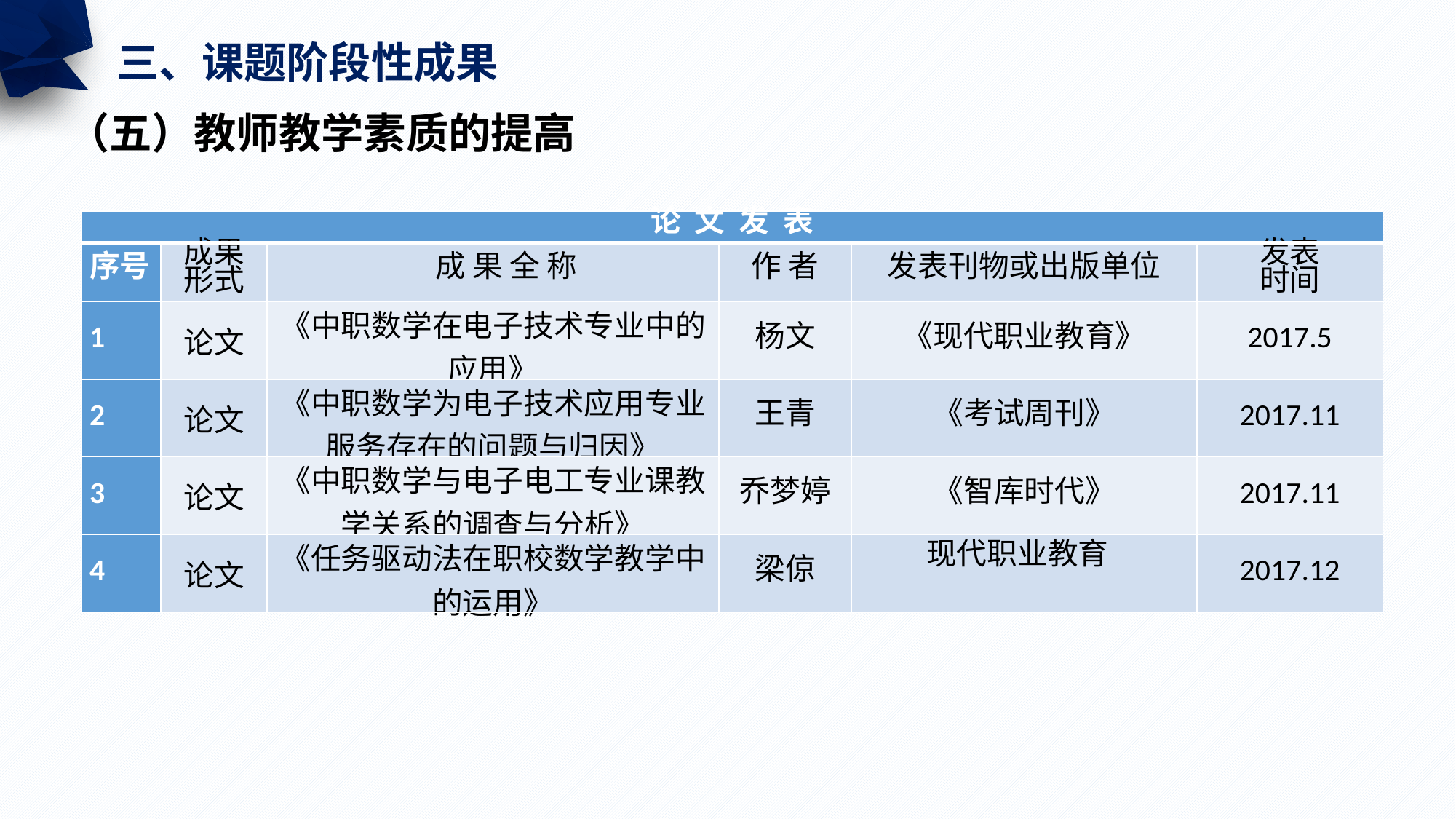

三、课题阶段性成果
（五）教师教学素质的提高
| 论 文 发 表 |  |  |  |  |  |
| --- | --- | --- | --- | --- | --- |
| 序号 | 成果形式 | 成 果 全 称 | 作 者 | 发表刊物或出版单位 | 发表 时间 |
| 1 | 论文 | 《中职数学在电子技术专业中的应用》 | 杨文 | 《现代职业教育》 | 2017.5 |
| 2 | 论文 | 《中职数学为电子技术应用专业服务存在的问题与归因》 | 王青 | 《考试周刊》 | 2017.11 |
| 3 | 论文 | 《中职数学与电子电工专业课教学关系的调查与分析》 | 乔梦婷 | 《智库时代》 | 2017.11 |
| 4 | 论文 | 《任务驱动法在职校数学教学中的运用》 | 梁倞 | 现代职业教育 | 2017.12 |